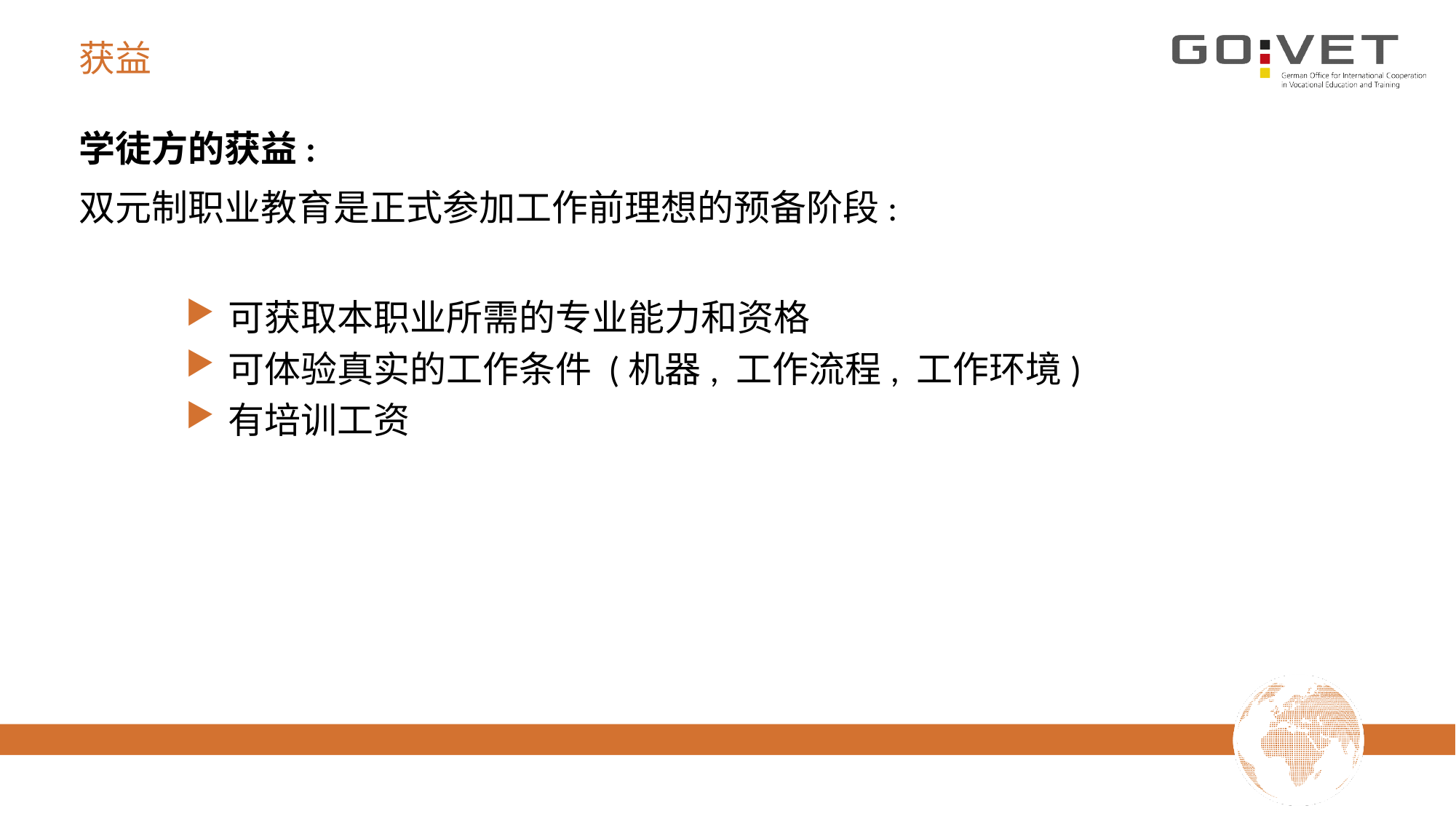

# 获益
学徒方的获益:
双元制职业教育是正式参加工作前理想的预备阶段:

可获取本职业所需的专业能力和资格
可体验真实的工作条件 (机器, 工作流程, 工作环境)
有培训工资